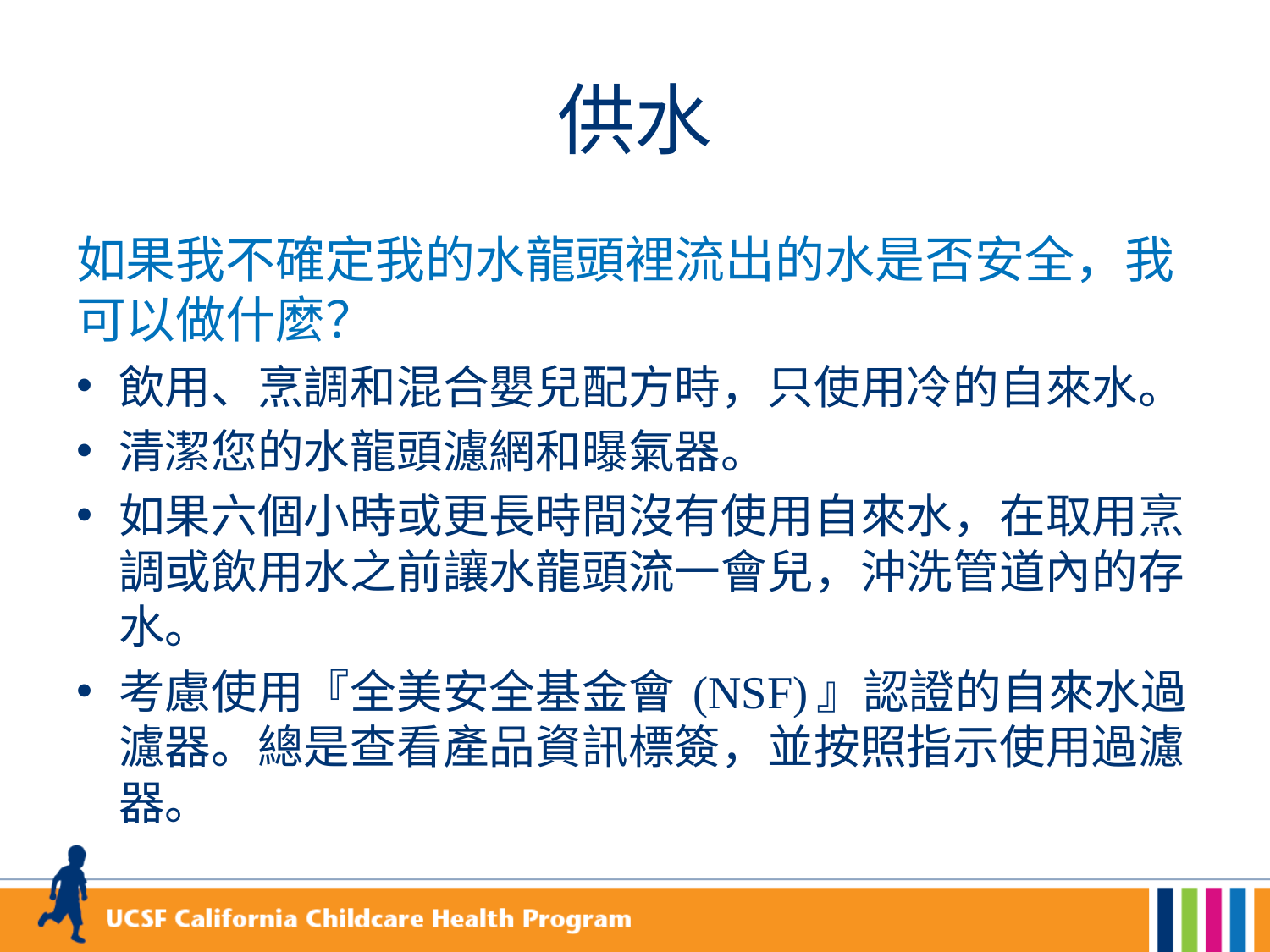

# 供水
如果我不確定我的水龍頭裡流出的水是否安全，我可以做什麼？
飲用、烹調和混合嬰兒配方時，只使用冷的自來水。
清潔您的水龍頭濾網和曝氣器。
如果六個小時或更長時間沒有使用自來水，在取用烹調或飲用水之前讓水龍頭流一會兒，沖洗管道內的存水。
考慮使用『全美安全基金會 (NSF)』認證的自來水過濾器。總是查看產品資訊標簽，並按照指示使用過濾器。